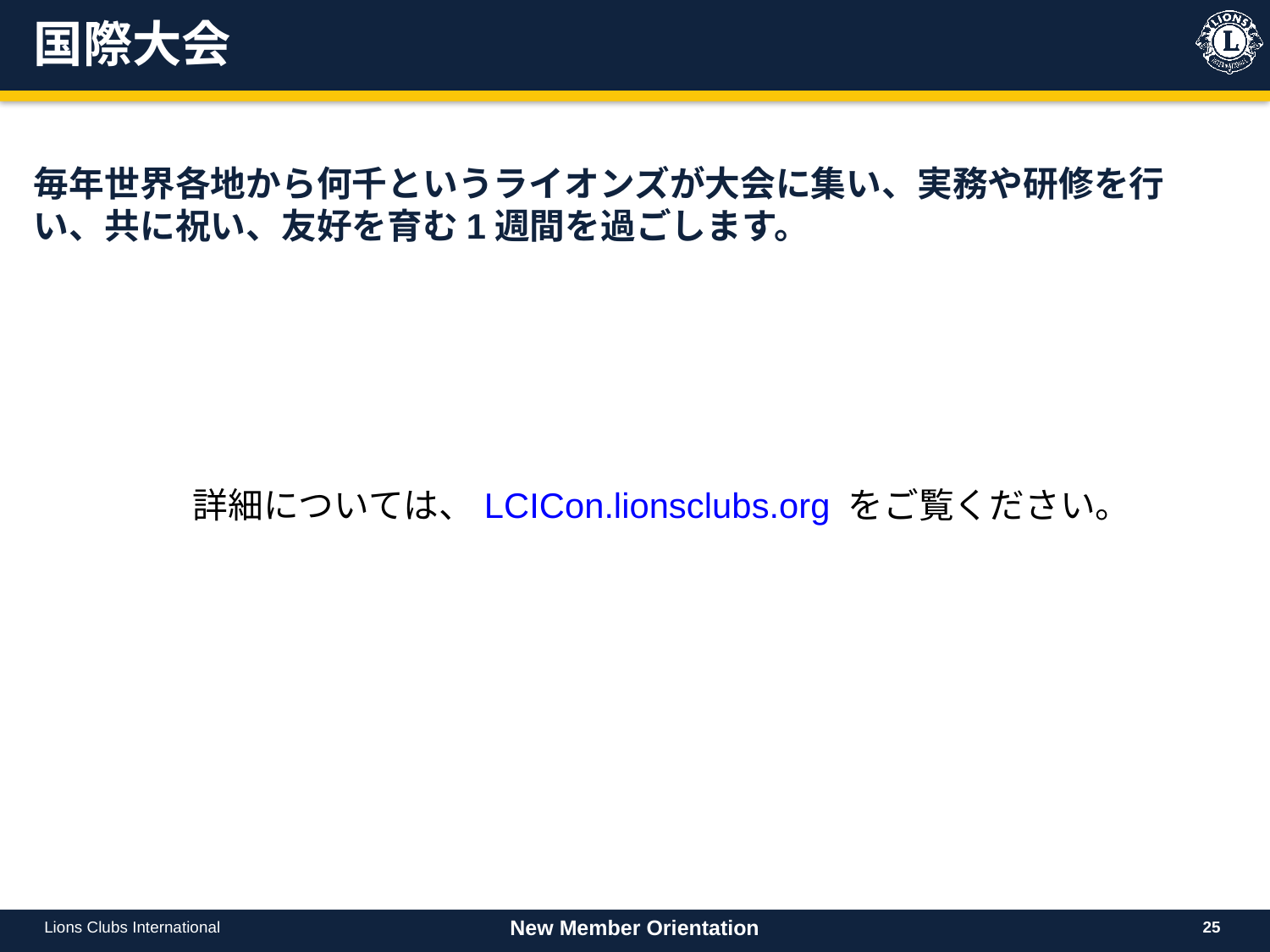

# 国際大会
毎年世界各地から何千というライオンズが大会に集い、実務や研修を行い、共に祝い、友好を育む1週間を過ごします。
| 詳細については、LCICon.lionsclubs.org をご覧ください。 |
| --- |